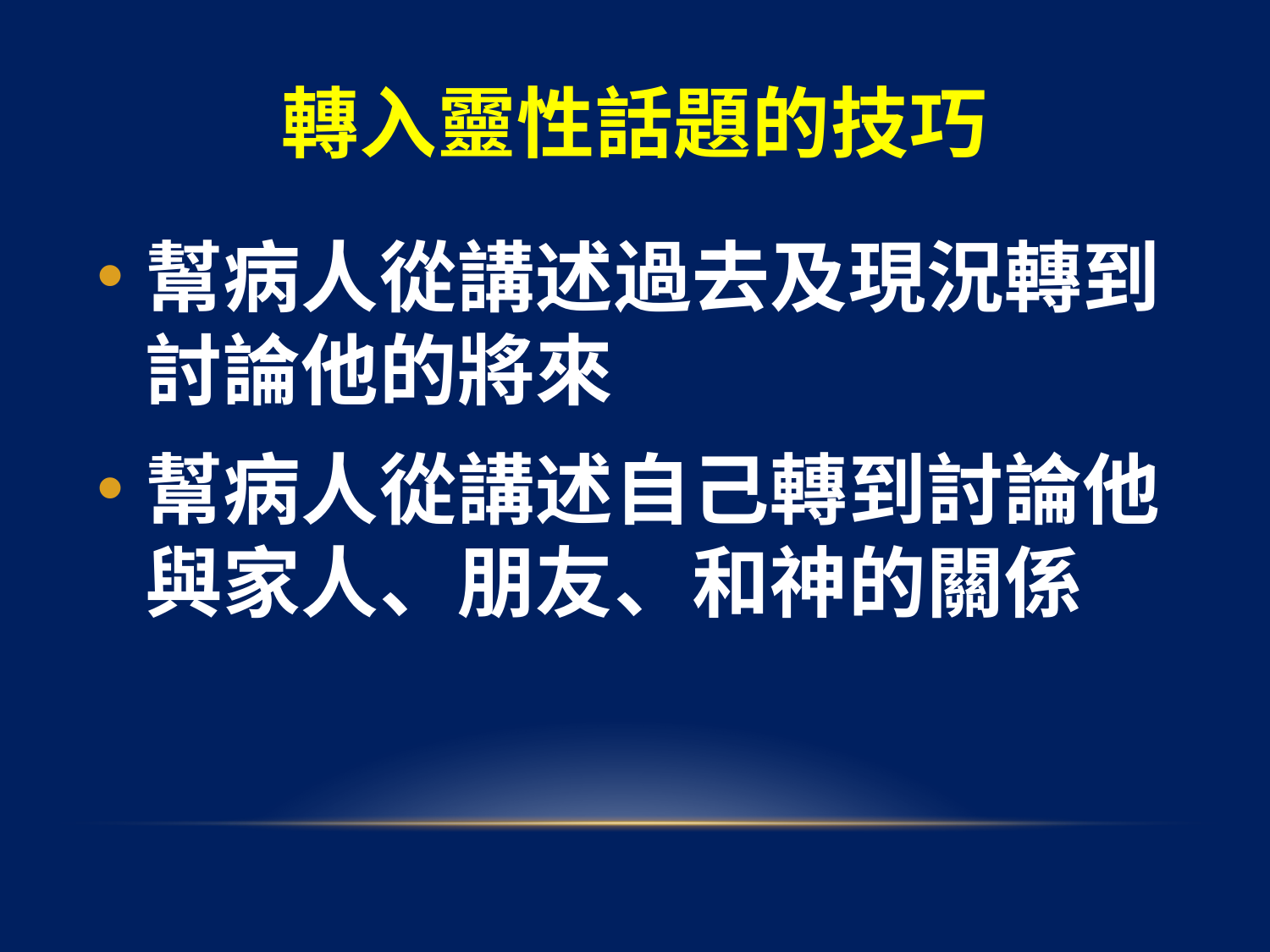

# 轉入靈性話題的技巧
幫病人從講述過去及現況轉到討論他的將來
幫病人從講述自己轉到討論他與家人、朋友、和神的關係